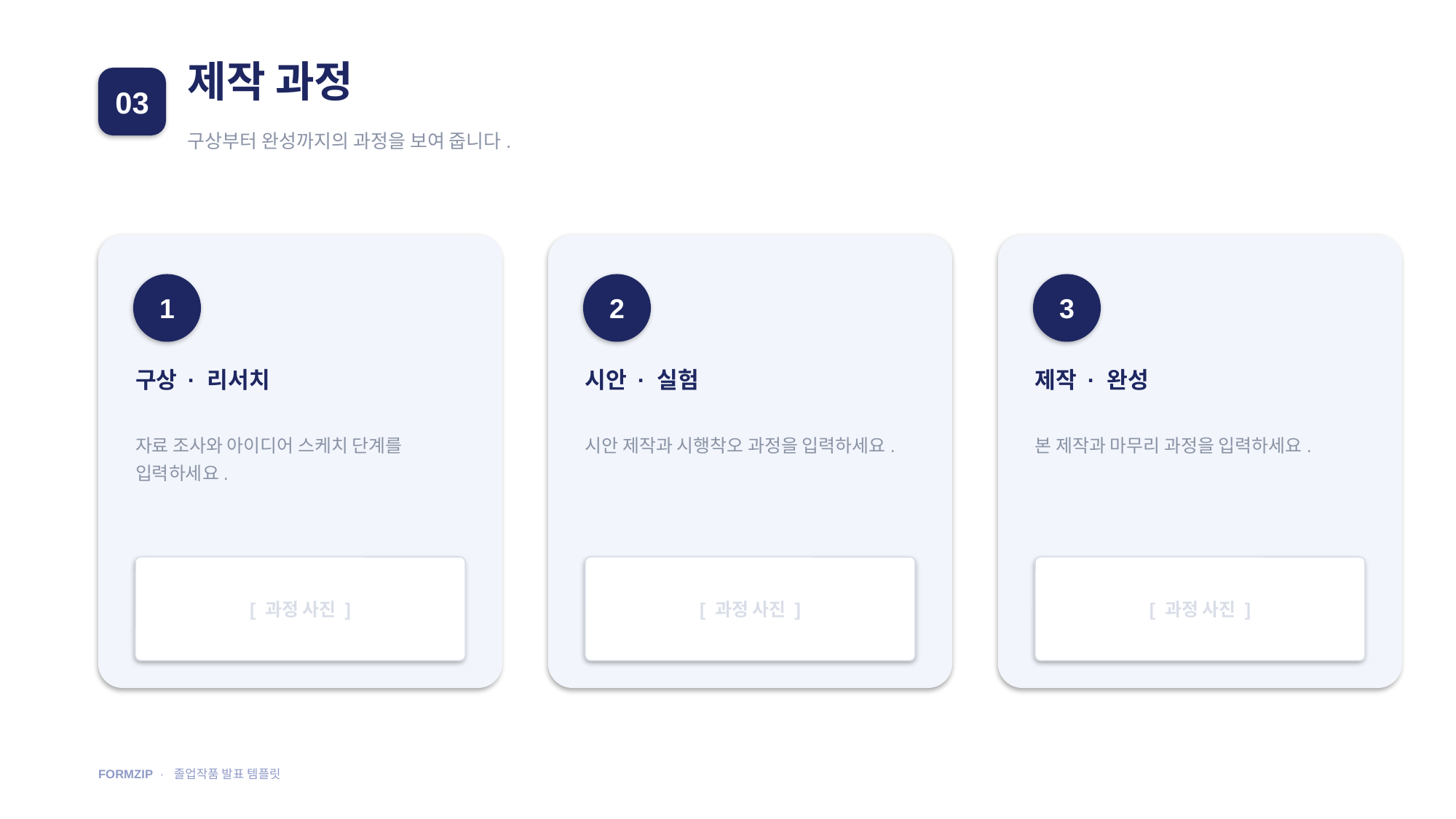

제작 과정
03
구상부터 완성까지의 과정을 보여 줍니다.

1
2
3
구상 · 리서치
시안 · 실험
제작 · 완성
자료 조사와 아이디어 스케치 단계를 입력하세요.
시안 제작과 시행착오 과정을 입력하세요.
본 제작과 마무리 과정을 입력하세요.

[ 과정 사진 ]

[ 과정 사진 ]

[ 과정 사진 ]
FORMZIP  ·  졸업작품 발표 템플릿